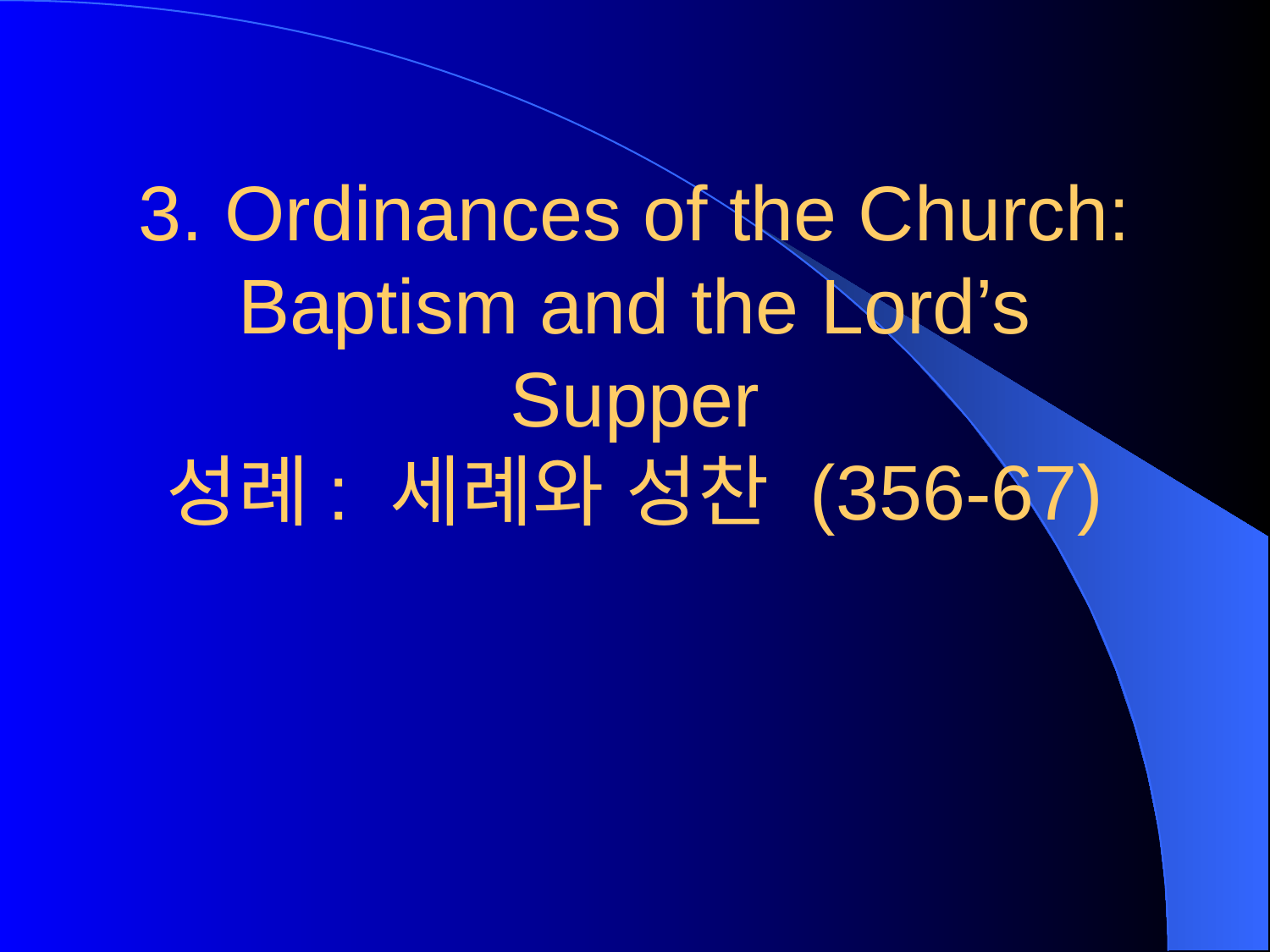

# 3. Ordinances of the Church: Baptism and the Lord’s Supper 성례: 세례와 성찬 (356-67)